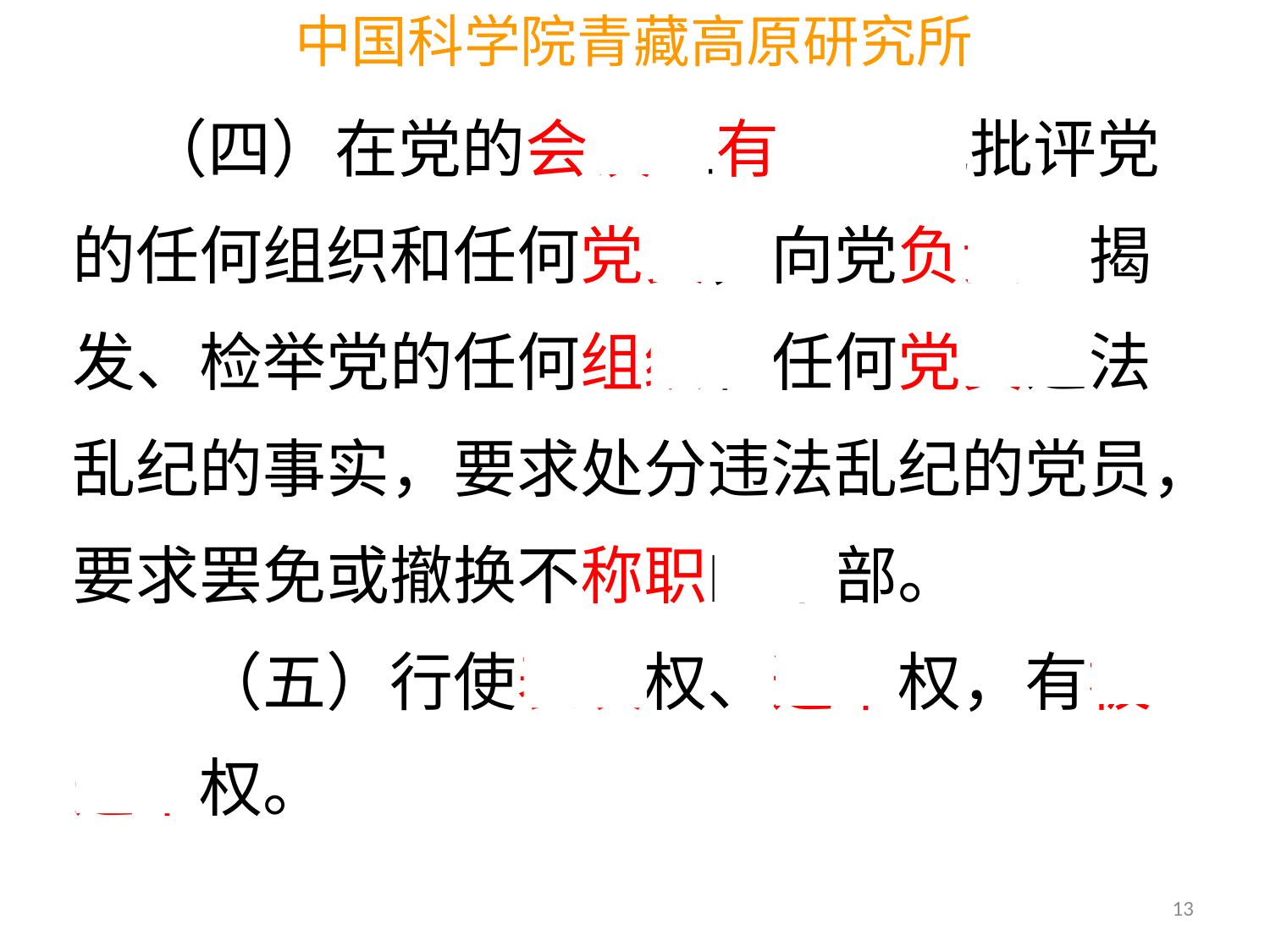

# （四）在党的会议上有根据地批评党的任何组织和任何党员，向党负责地揭发、检举党的任何组织和任何党员违法乱纪的事实，要求处分违法乱纪的党员，要求罢免或撤换不称职的干部。 　　（五）行使表决权、选举权，有被选举权。

13